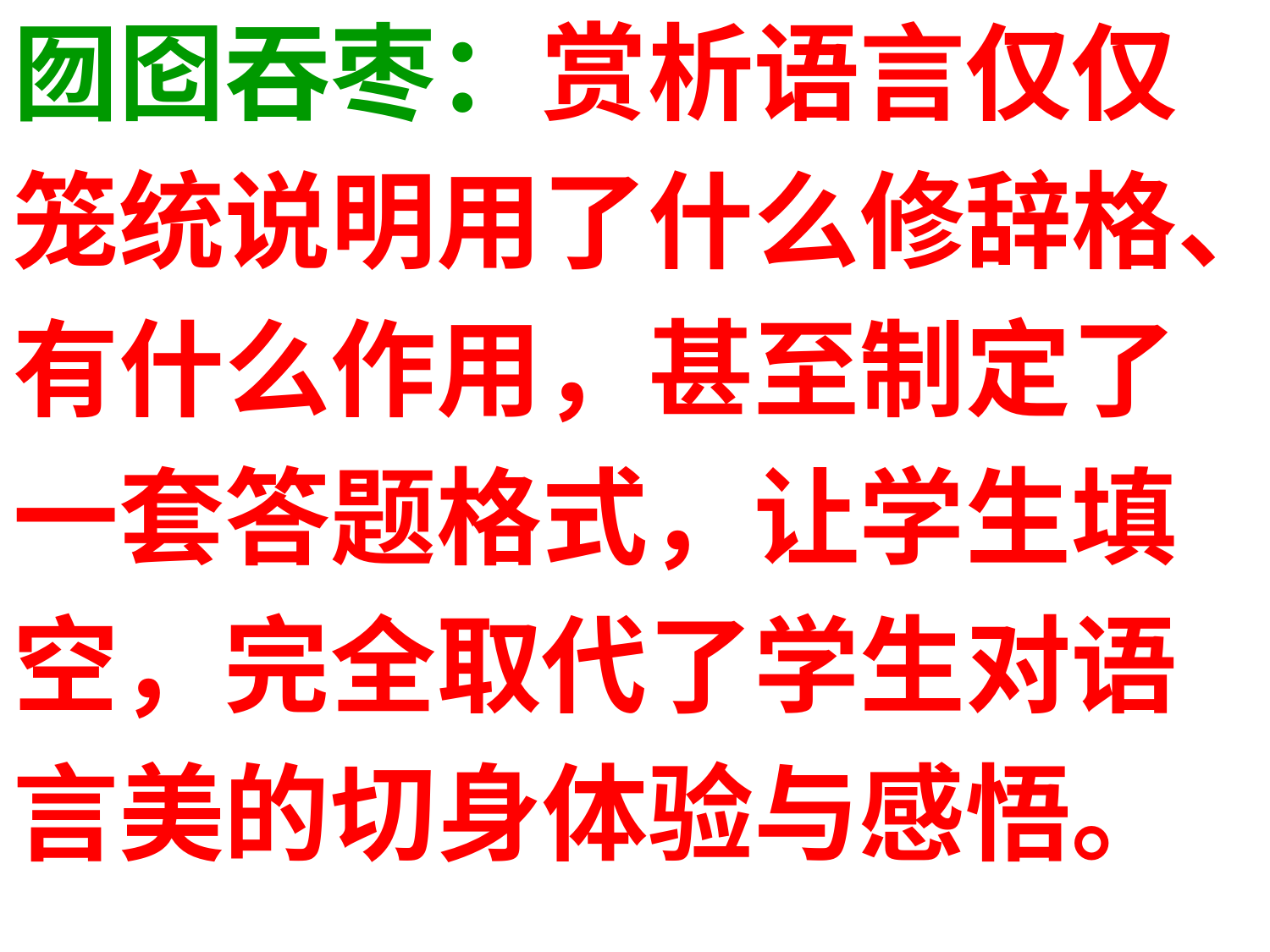

囫囵吞枣：赏析语言仅仅
笼统说明用了什么修辞格、
有什么作用，甚至制定了
一套答题格式，让学生填
空，完全取代了学生对语
言美的切身体验与感悟。